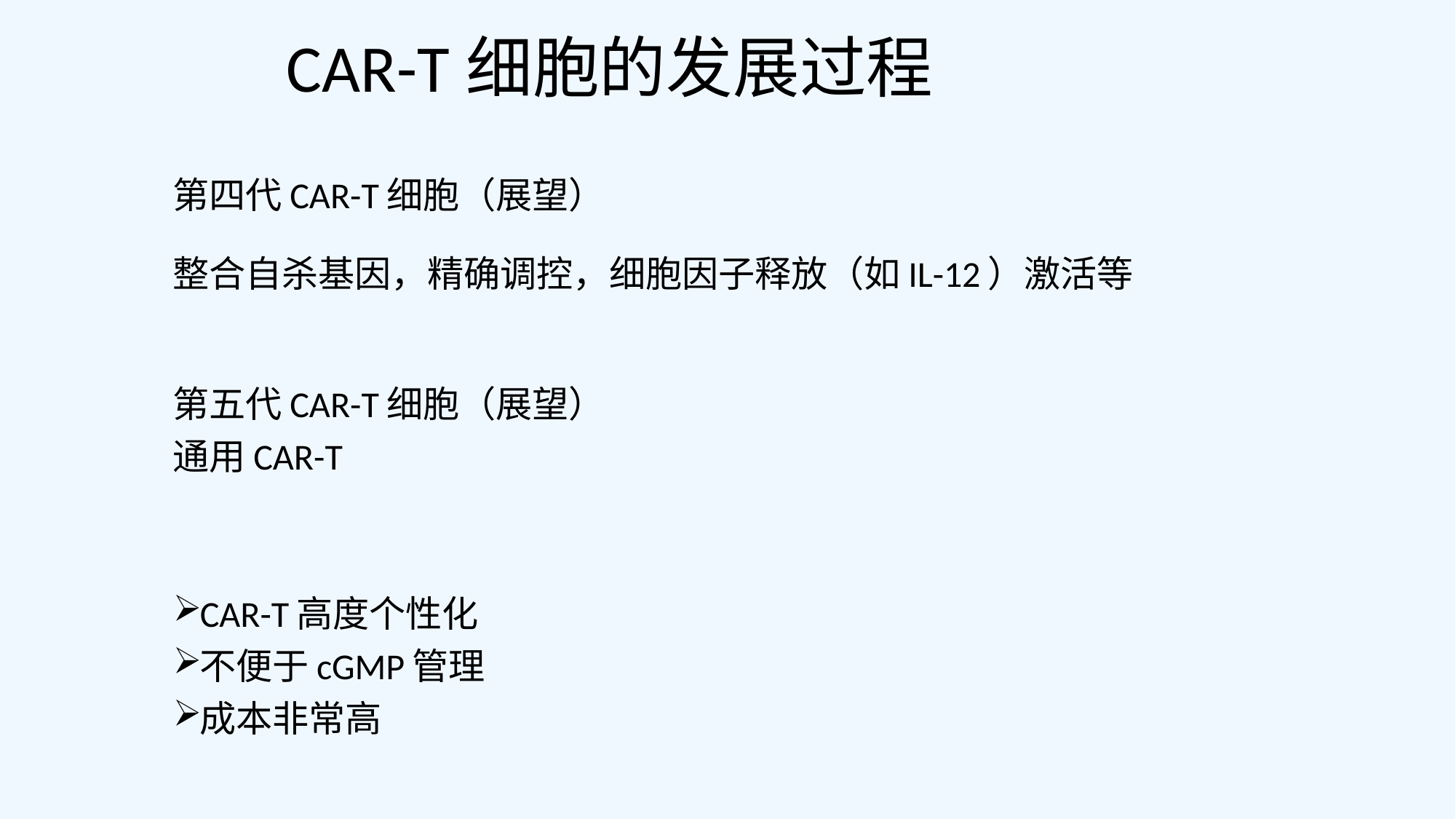

# CAR-T细胞的发展过程
第四代CAR-T细胞（展望）
整合自杀基因，精确调控，细胞因子释放（如IL-12）激活等

第五代CAR-T细胞（展望）
通用CAR-T

CAR-T高度个性化
不便于cGMP管理
成本非常高